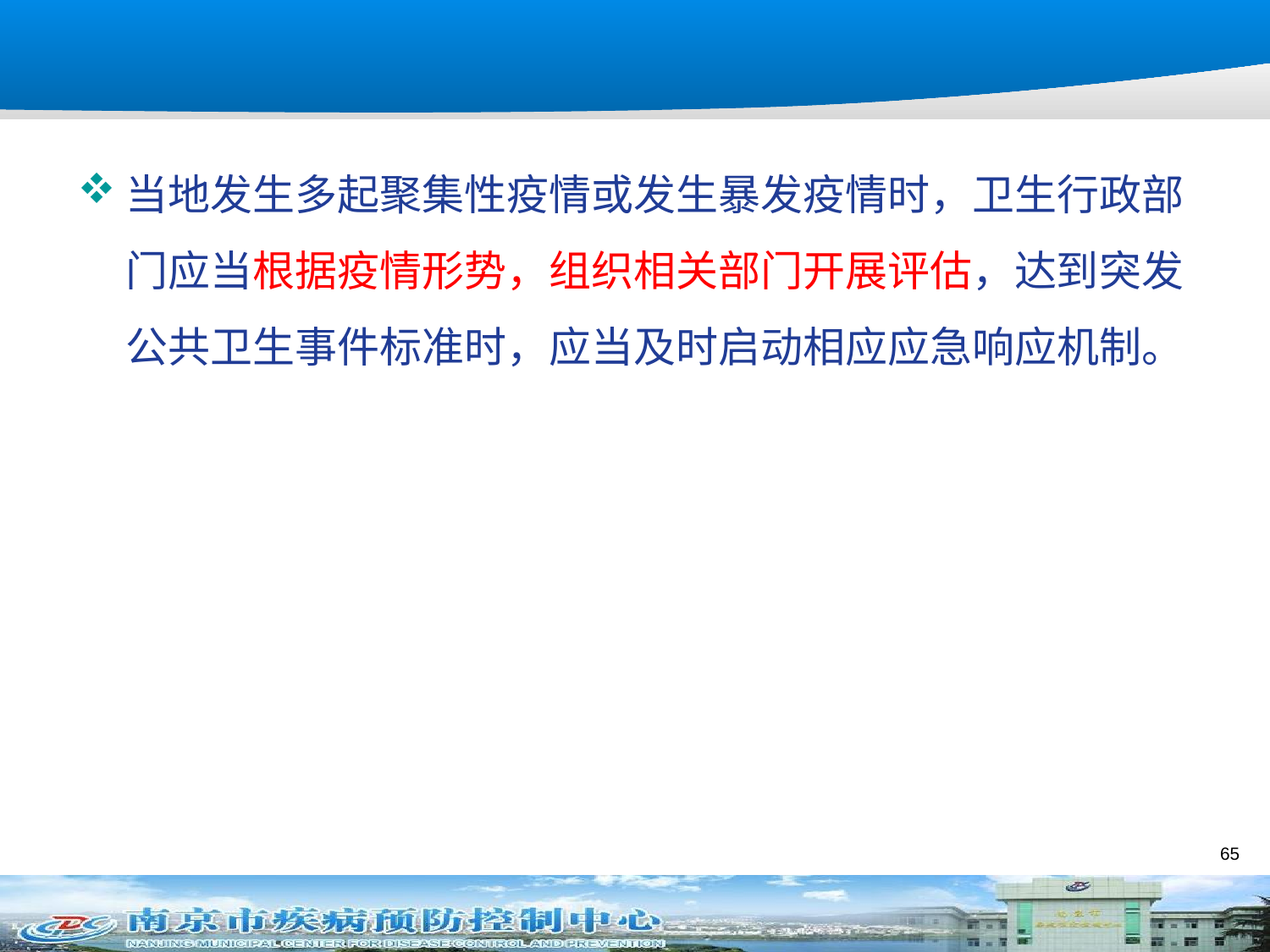

#
当地发生多起聚集性疫情或发生暴发疫情时，卫生行政部门应当根据疫情形势，组织相关部门开展评估，达到突发公共卫生事件标准时，应当及时启动相应应急响应机制。

65